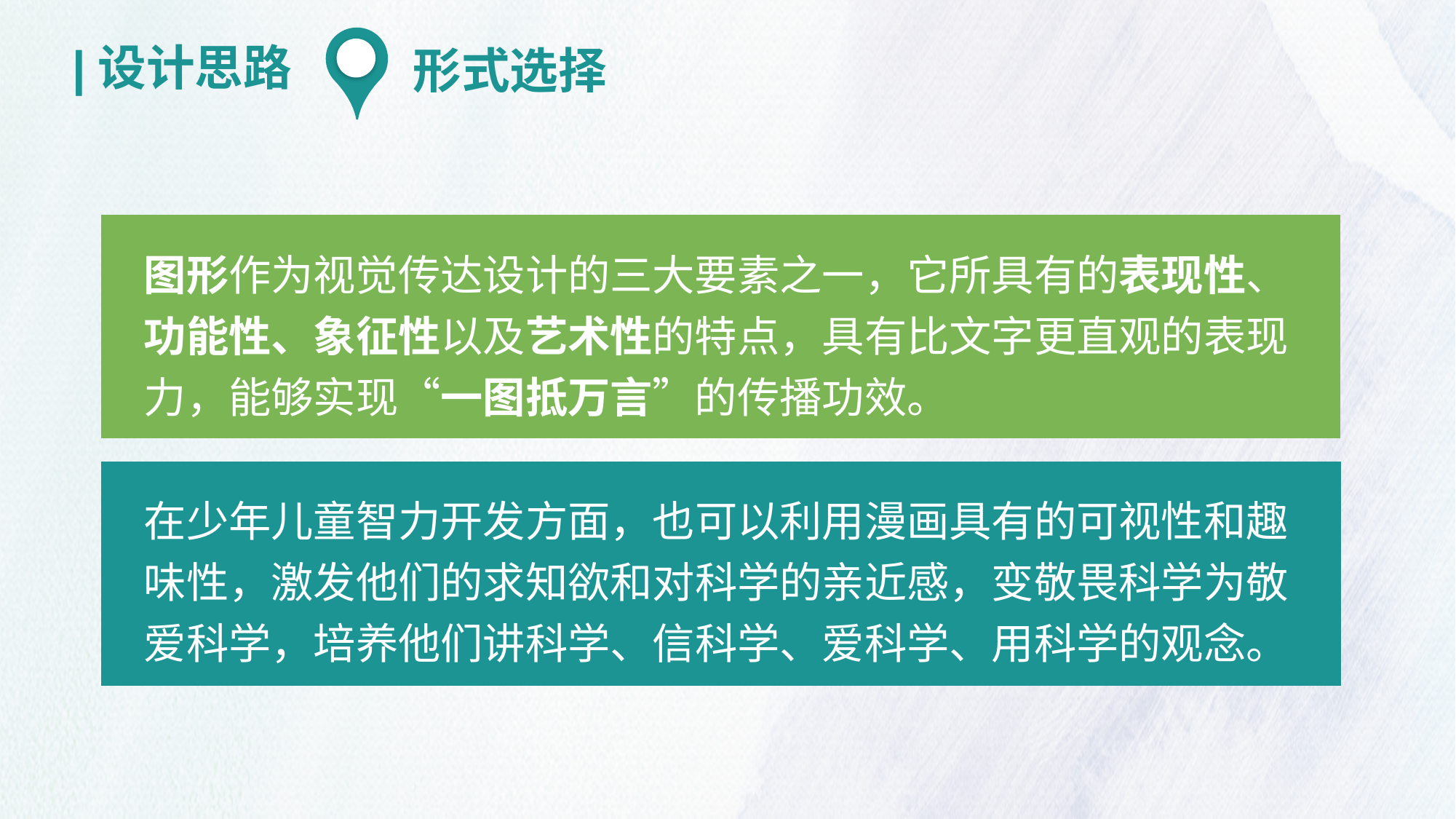

形式选择
|设计思路

图形作为视觉传达设计的三大要素之一，它所具有的表现性、功能性、象征性以及艺术性的特点，具有比文字更直观的表现力，能够实现“一图抵万言”的传播功效。

在少年儿童智力开发方面，也可以利用漫画具有的可视性和趣味性，激发他们的求知欲和对科学的亲近感，变敬畏科学为敬爱科学，培养他们讲科学、信科学、爱科学、用科学的观念。